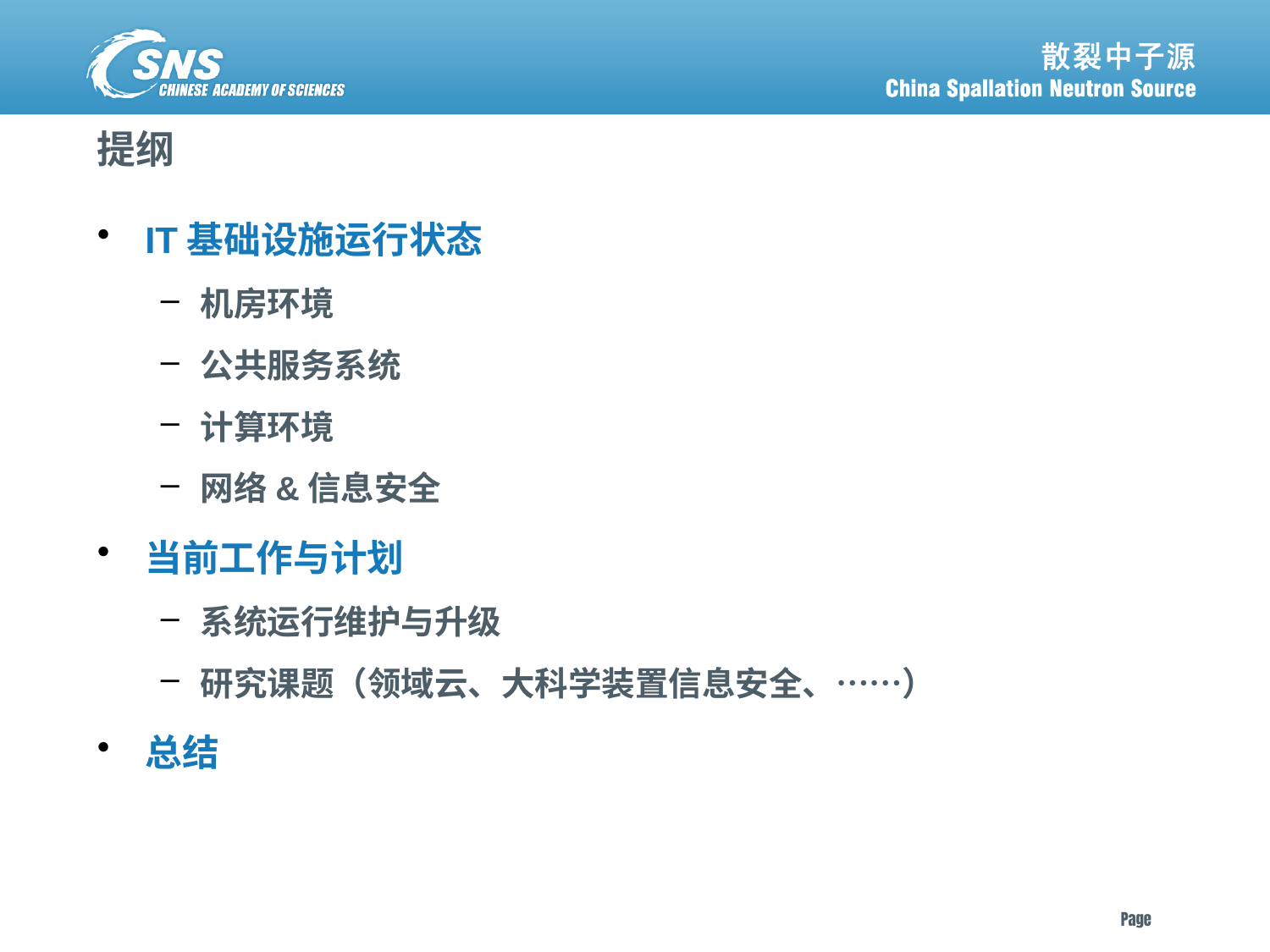

# 提纲
IT基础设施运行状态
机房环境
公共服务系统
计算环境
网络&信息安全
当前工作与计划
系统运行维护与升级
研究课题（领域云、大科学装置信息安全、……）
总结

3